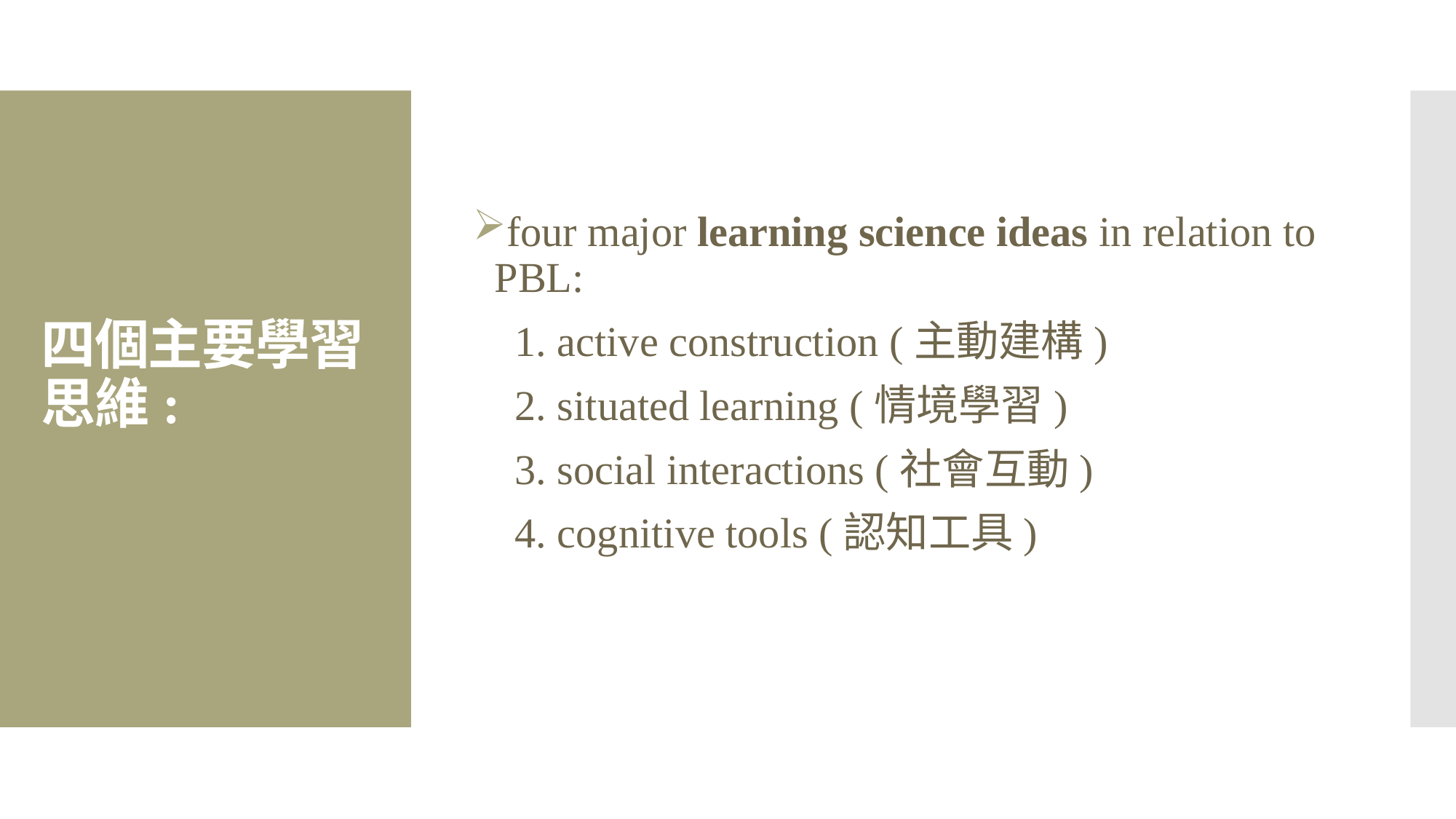

four major learning science ideas in relation to PBL:
    1. active construction (主動建構)
    2. situated learning (情境學習)
    3. social interactions (社會互動)
    4. cognitive tools (認知工具)

# 四個主要學習思維: